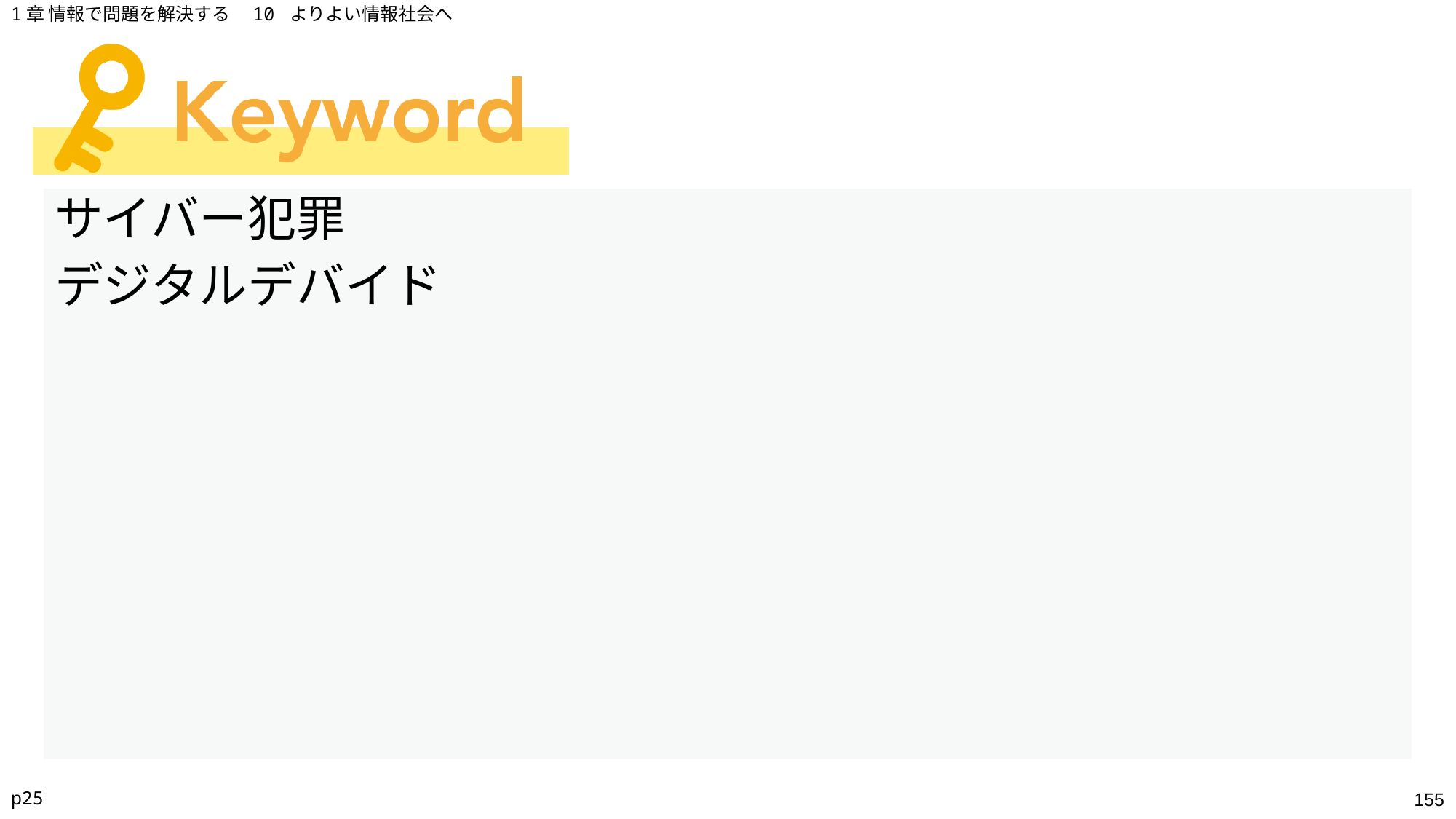

1章 情報で問題を解決する　10 よりよい情報社会へ

サイバー犯罪
デジタルデバイド

p25
155